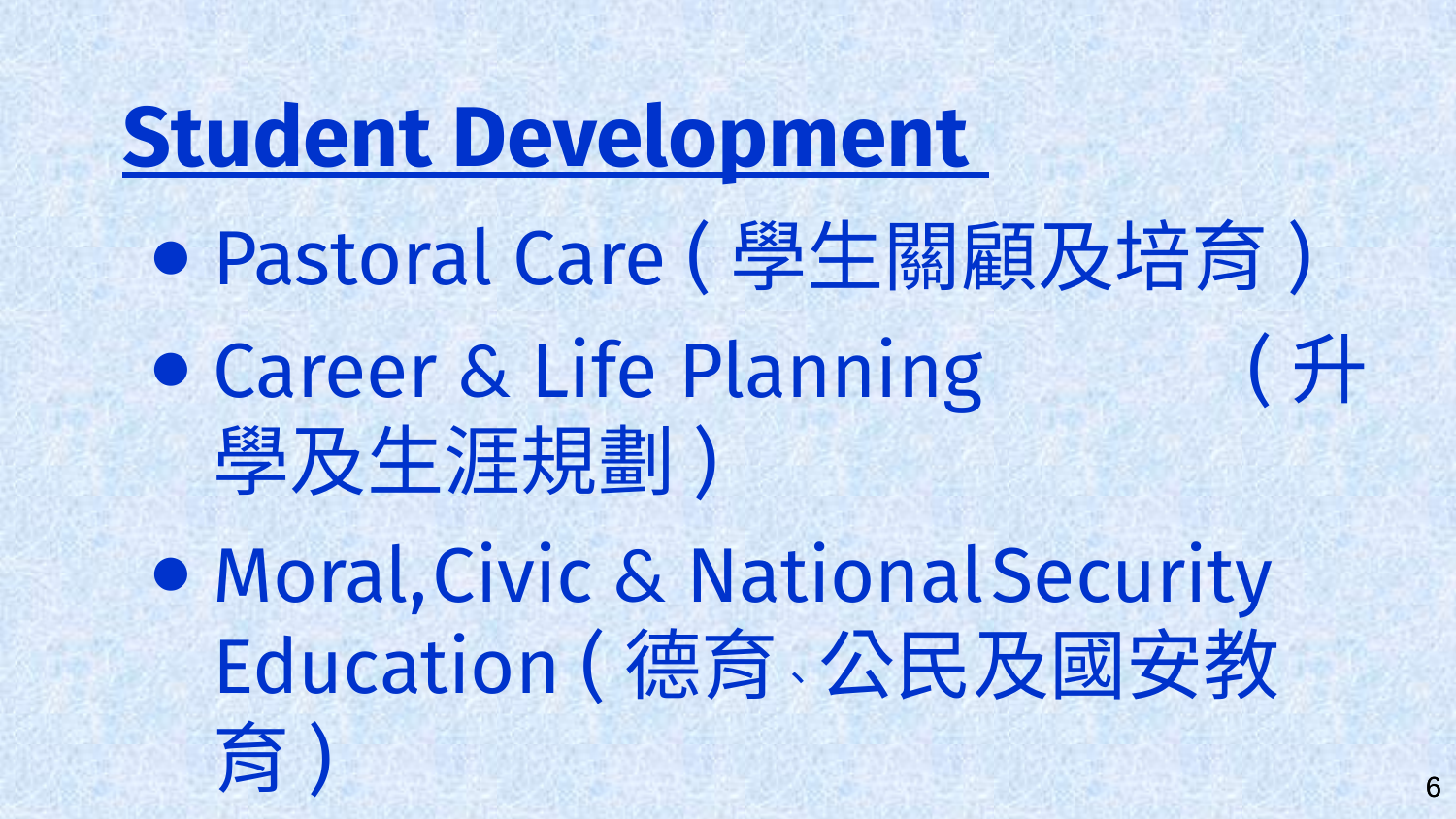

Student Development
Pastoral Care (學生關顧及培育)
Career & Life Planning             (升學及生涯規劃)
Moral, Civic & National Security Education (德育、公民及國安教育)

6
6